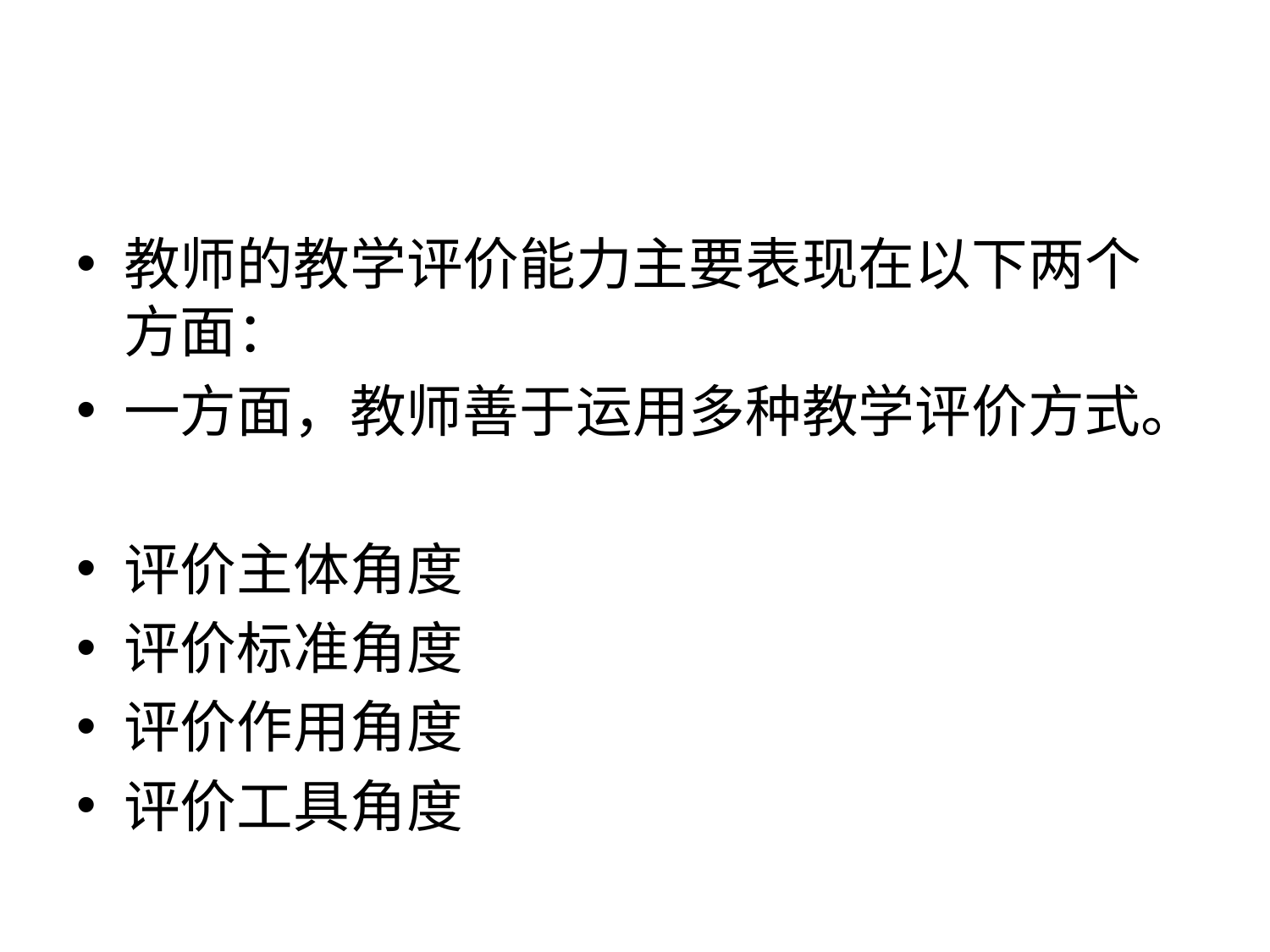

#
教师的教学评价能力主要表现在以下两个方面：
一方面，教师善于运用多种教学评价方式。

评价主体角度
评价标准角度
评价作用角度
评价工具角度